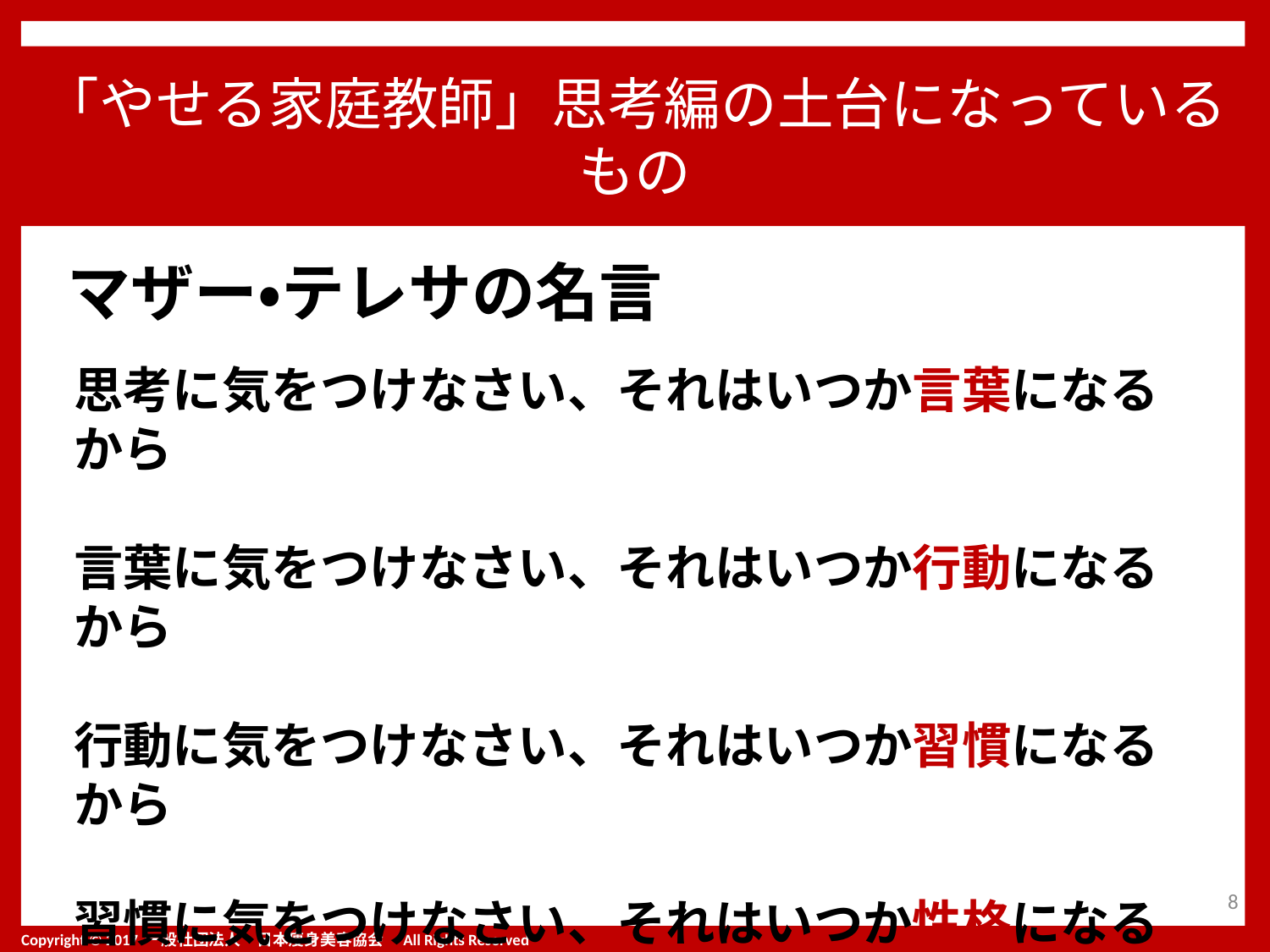

「やせる家庭教師」思考編の土台になっているもの
マザー・テレサの名言
思考に気をつけなさい、それはいつか言葉になるから

言葉に気をつけなさい、それはいつか行動になるから

行動に気をつけなさい、それはいつか習慣になるから

習慣に気をつけなさい、それはいつか性格になるから

性格に気をつけなさい、それはいつか運命になるから